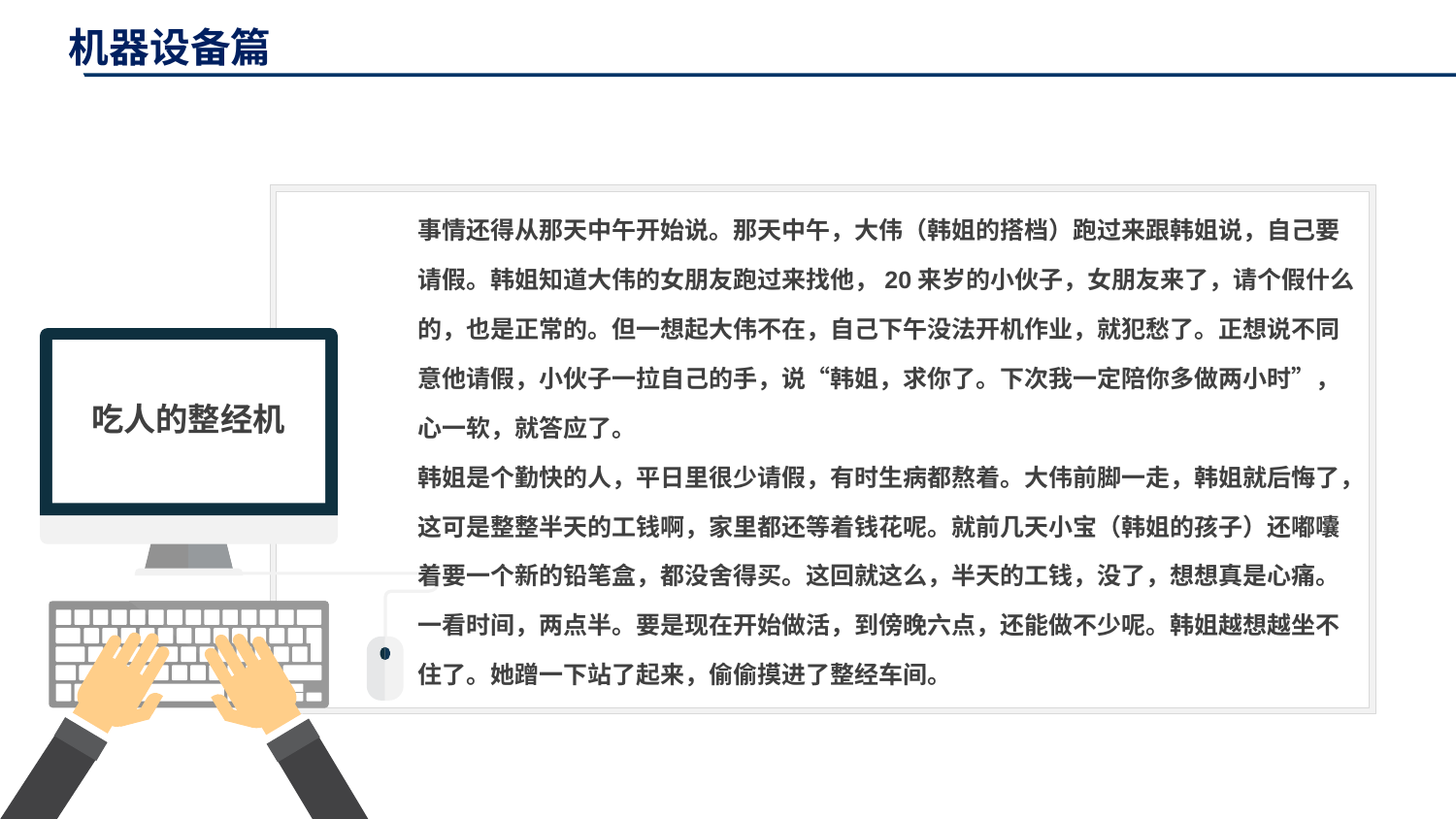

机器设备篇

事情还得从那天中午开始说。那天中午，大伟（韩姐的搭档）跑过来跟韩姐说，自己要请假。韩姐知道大伟的女朋友跑过来找他，20来岁的小伙子，女朋友来了，请个假什么的，也是正常的。但一想起大伟不在，自己下午没法开机作业，就犯愁了。正想说不同意他请假，小伙子一拉自己的手，说“韩姐，求你了。下次我一定陪你多做两小时”，心一软，就答应了。
韩姐是个勤快的人，平日里很少请假，有时生病都熬着。大伟前脚一走，韩姐就后悔了，这可是整整半天的工钱啊，家里都还等着钱花呢。就前几天小宝（韩姐的孩子）还嘟囔着要一个新的铅笔盒，都没舍得买。这回就这么，半天的工钱，没了，想想真是心痛。一看时间，两点半。要是现在开始做活，到傍晚六点，还能做不少呢。韩姐越想越坐不住了。她蹭一下站了起来，偷偷摸进了整经车间。

吃人的整经机